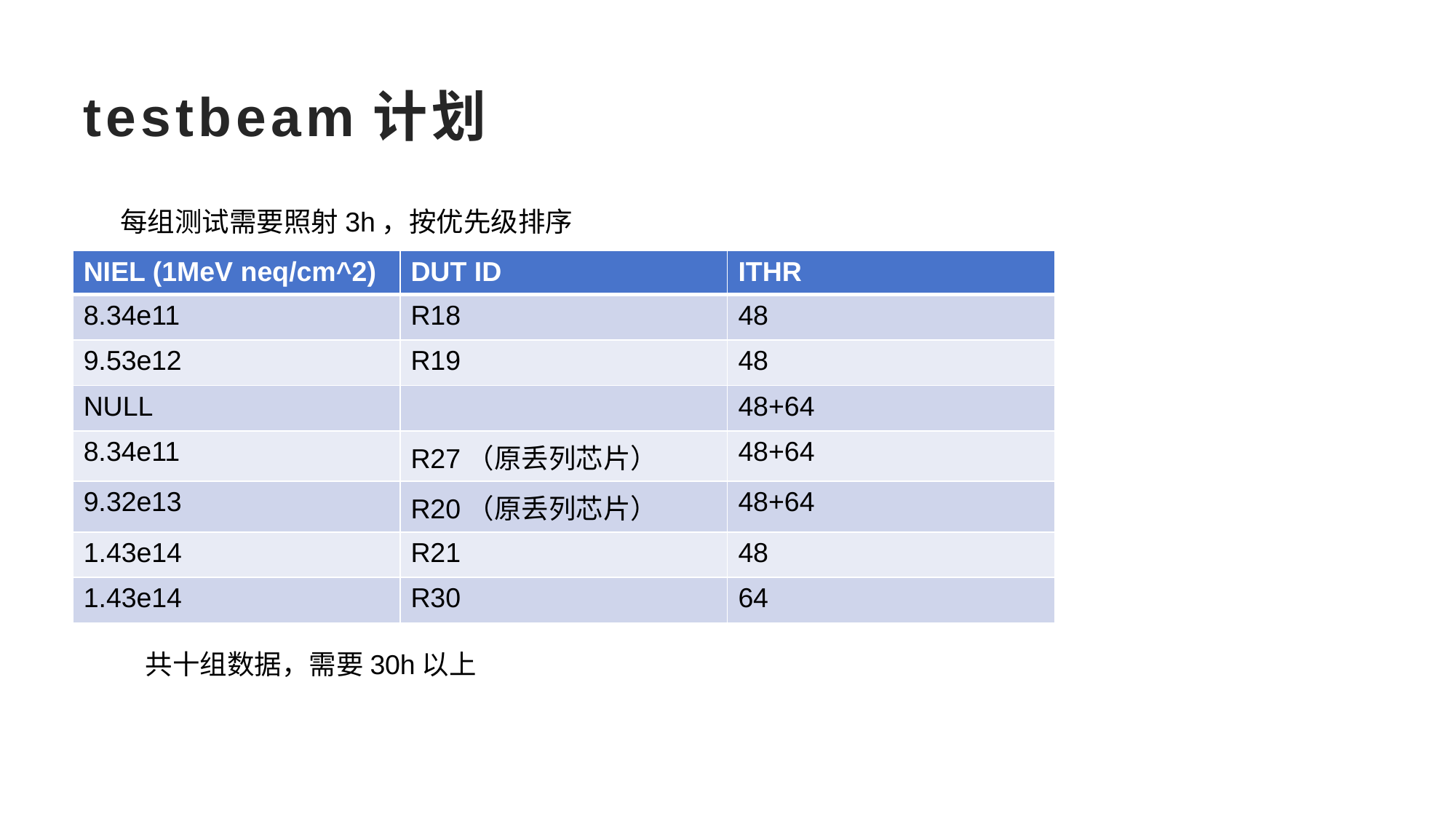

# testbeam计划
每组测试需要照射3h，按优先级排序
| NIEL (1MeV neq/cm^2) | DUT ID | ITHR |
| --- | --- | --- |
| 8.34e11 | R18 | 48 |
| 9.53e12 | R19 | 48 |
| NULL |  | 48+64 |
| 8.34e11 | R27（原丢列芯片） | 48+64 |
| 9.32e13 | R20（原丢列芯片） | 48+64 |
| 1.43e14 | R21 | 48 |
| 1.43e14 | R30 | 64 |
共十组数据，需要30h以上